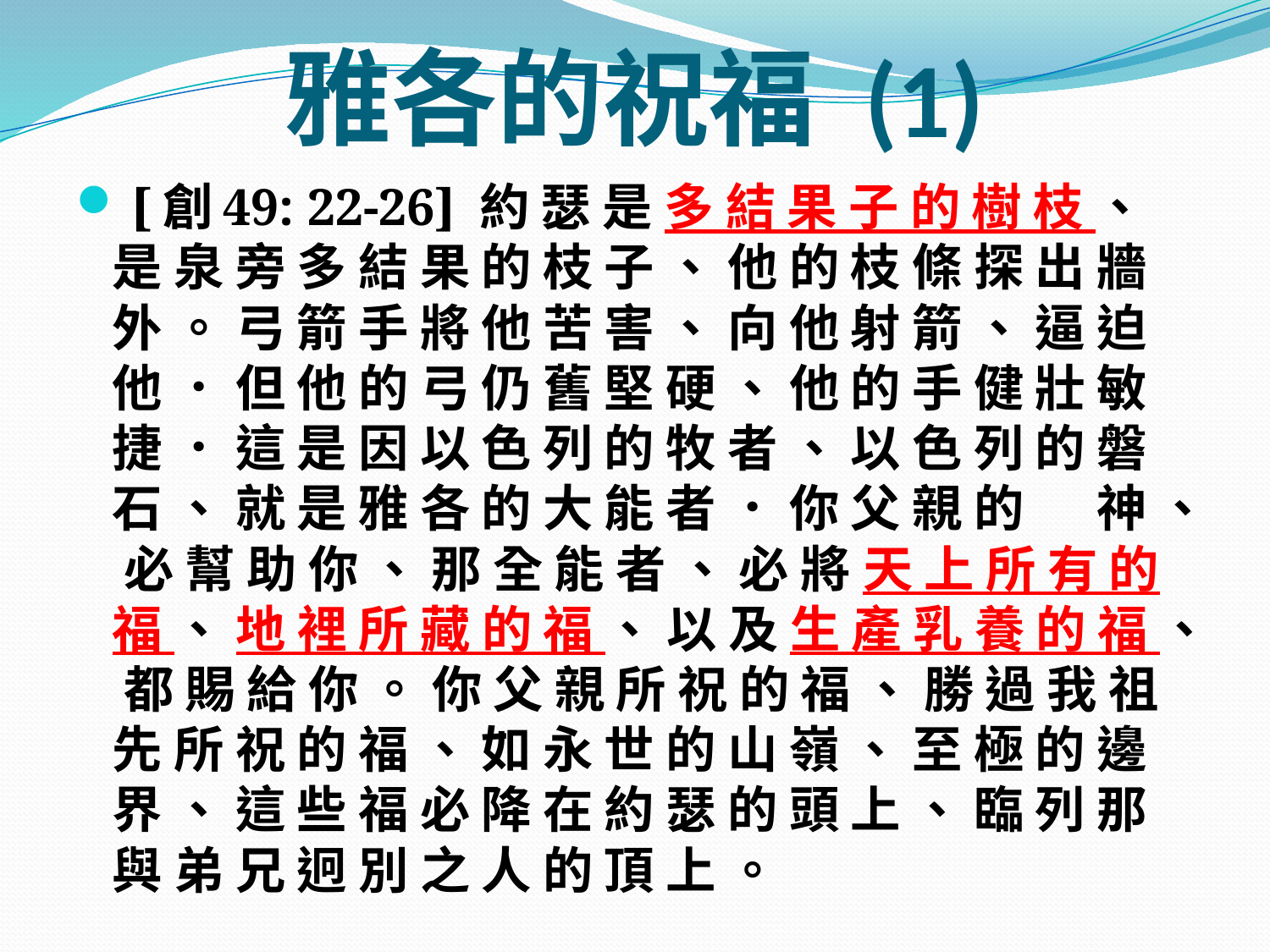

# 雅各的祝福 (1)
 [創49: 22-26] 約 瑟 是 多 結 果 子 的 樹 枝 、 是 泉 旁 多 結 果 的 枝 子 、 他 的 枝 條 探 出 牆 外 。 弓 箭 手 將 他 苦 害 、 向 他 射 箭 、 逼 迫 他 ． 但 他 的 弓 仍 舊 堅 硬 、 他 的 手 健 壯 敏 捷 ． 這 是 因 以 色 列 的 牧 者 、 以 色 列 的 磐 石 、 就 是 雅 各 的 大 能 者 ． 你 父 親 的 　 神 、 必 幫 助 你 、 那 全 能 者 、 必 將 天 上 所 有 的 福 、 地 裡 所 藏 的 福 、 以 及 生 產 乳 養 的 福 、 都 賜 給 你 。 你 父 親 所 祝 的 福 、 勝 過 我 祖 先 所 祝 的 福 、 如 永 世 的 山 嶺 、 至 極 的 邊 界 、 這 些 福 必 降 在 約 瑟 的 頭 上 、 臨 列 那 與 弟 兄 迥 別 之 人 的 頂 上 。